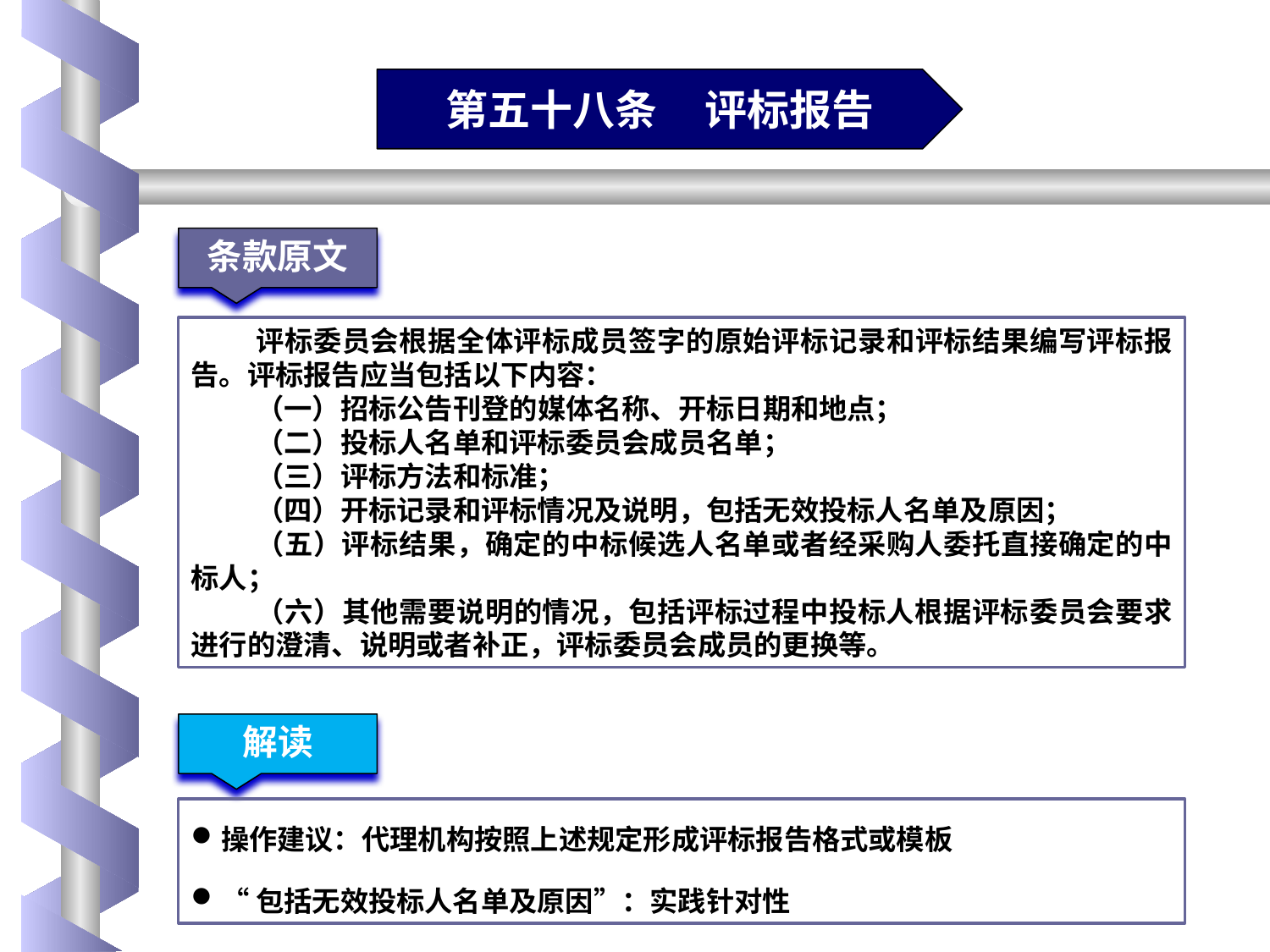

第五十八条     评标报告
条款原文
评标委员会根据全体评标成员签字的原始评标记录和评标结果编写评标报告。评标报告应当包括以下内容：
（一）招标公告刊登的媒体名称、开标日期和地点；
（二）投标人名单和评标委员会成员名单；
（三）评标方法和标准；
（四）开标记录和评标情况及说明，包括无效投标人名单及原因；
（五）评标结果，确定的中标候选人名单或者经采购人委托直接确定的中标人；
（六）其他需要说明的情况，包括评标过程中投标人根据评标委员会要求进行的澄清、说明或者补正，评标委员会成员的更换等。
解读
操作建议：代理机构按照上述规定形成评标报告格式或模板
“包括无效投标人名单及原因”：实践针对性